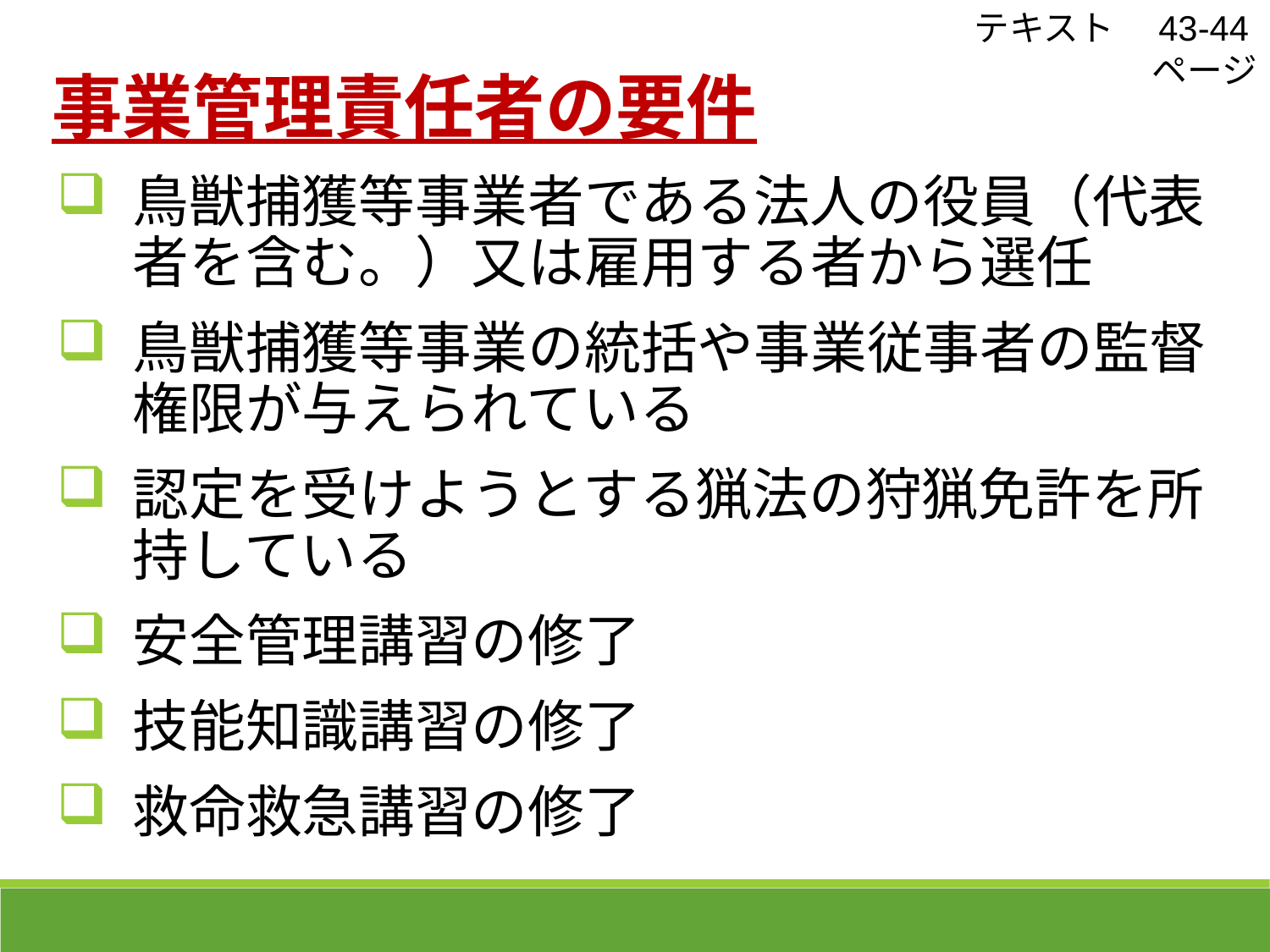

テキスト　43-44ページ
 事業管理責任者の要件
鳥獣捕獲等事業者である法人の役員（代表者を含む。）又は雇用する者から選任
鳥獣捕獲等事業の統括や事業従事者の監督権限が与えられている
認定を受けようとする猟法の狩猟免許を所持している
安全管理講習の修了
技能知識講習の修了
救命救急講習の修了